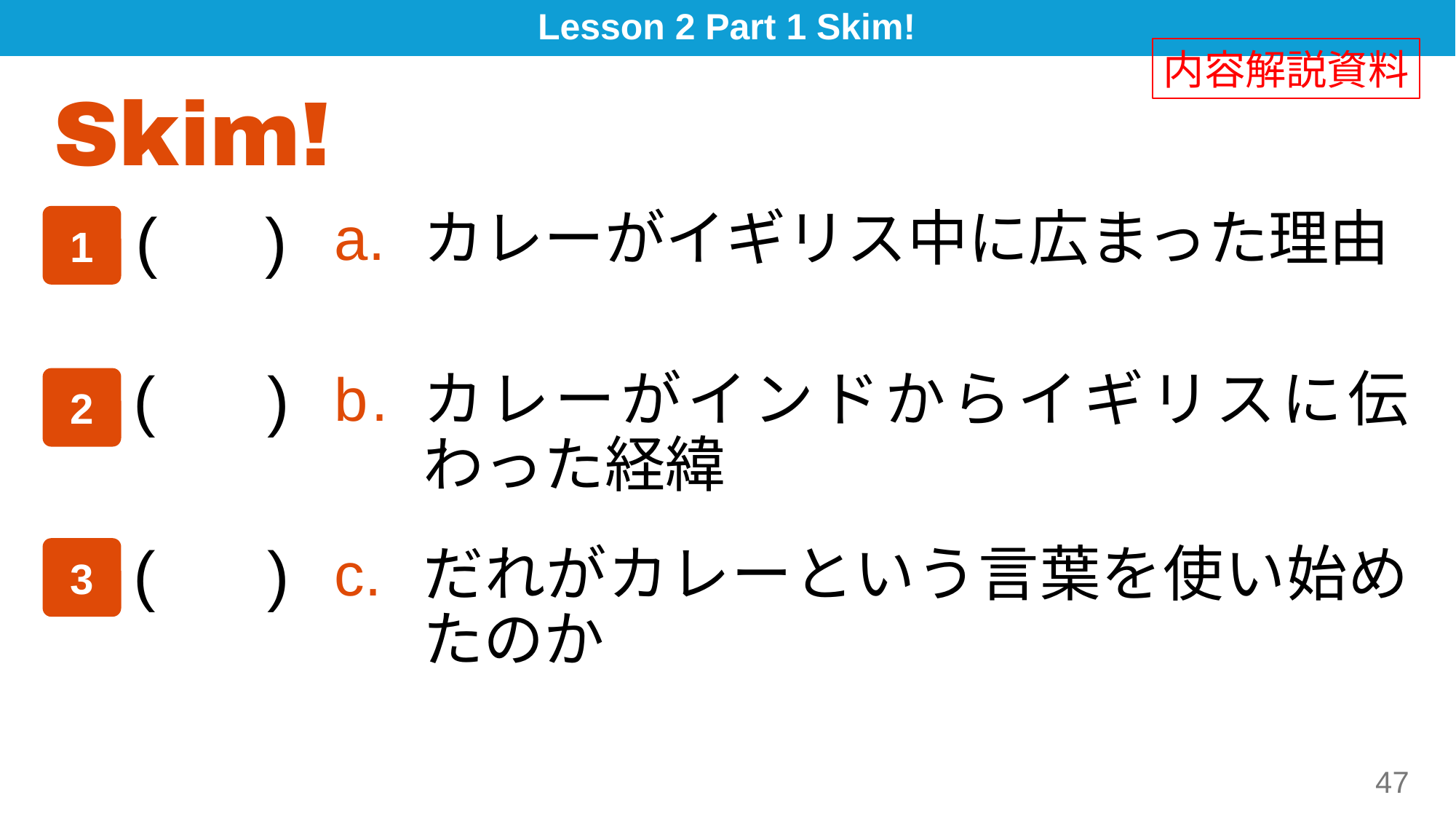

# Lesson 2 Part 1 Skim!
内容解説資料
Skim!
(  c  )
　      (  b  )

(  a  )
カレーがイギリス中に広まった理由

カレーがインドからイギリスに伝わった経緯

だれがカレーという言葉を使い始めたのか
1

2
3

47